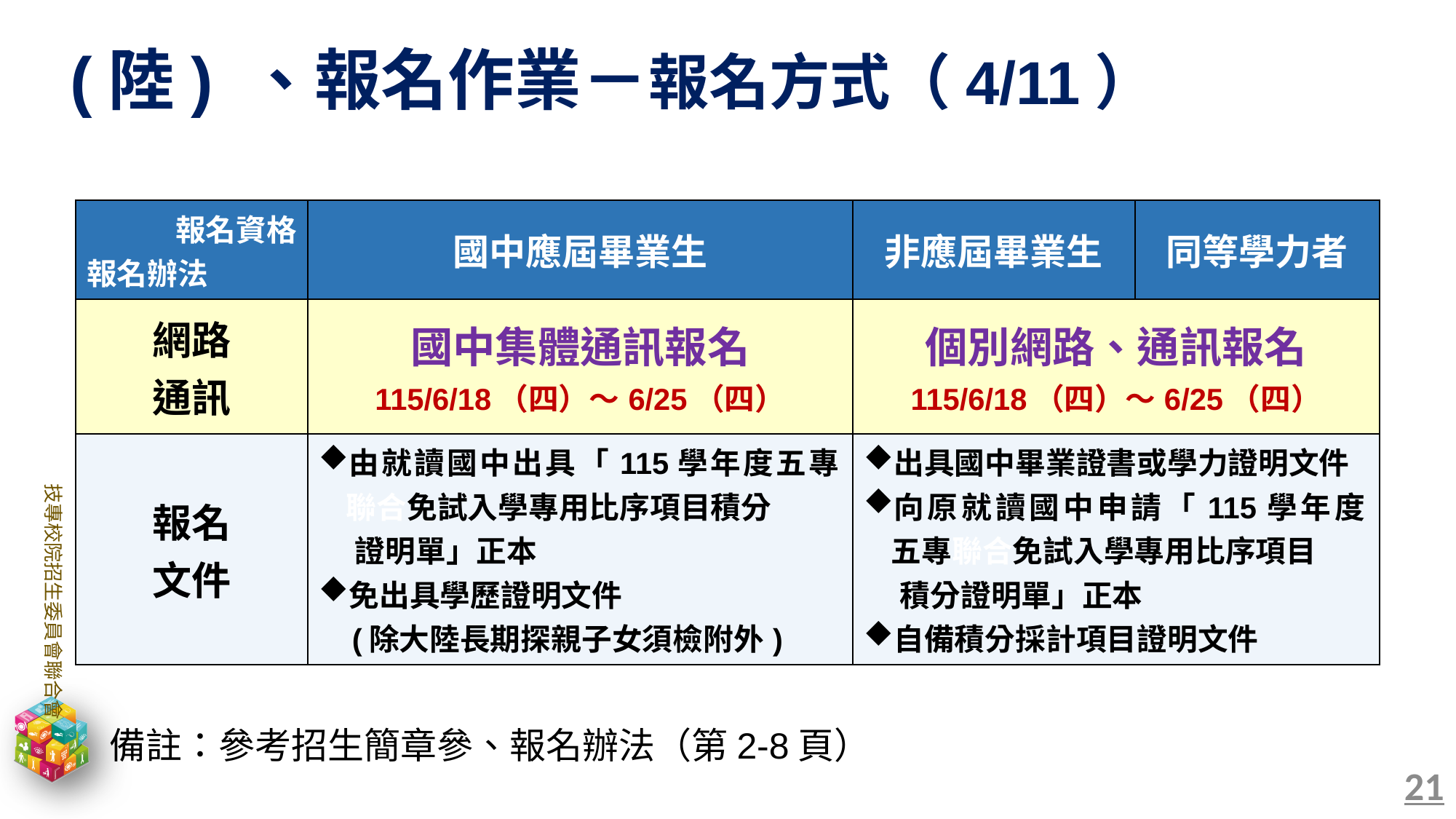

# (陸) 、報名作業－報名方式（4/11）
| 報名資格 報名辦法 | 國中應屆畢業生 | 非應屆畢業生 | 同等學力者 |
| --- | --- | --- | --- |
| 網路 通訊 | 國中集體通訊報名 115/6/18（四）～6/25（四） | 個別網路、通訊報名 115/6/18（四）～6/25（四） |  |
| 報名 文件 | 由就讀國中出具「115學年度五專 聯合免試入學專用比序項目積分 證明單」正本 免出具學歷證明文件 (除大陸長期探親子女須檢附外) | 出具國中畢業證書或學力證明文件 向原就讀國中申請「115學年度 五專聯合免試入學專用比序項目 積分證明單」正本 自備積分採計項目證明文件 |  |
備註：參考招生簡章參、報名辦法（第2-8頁）
21